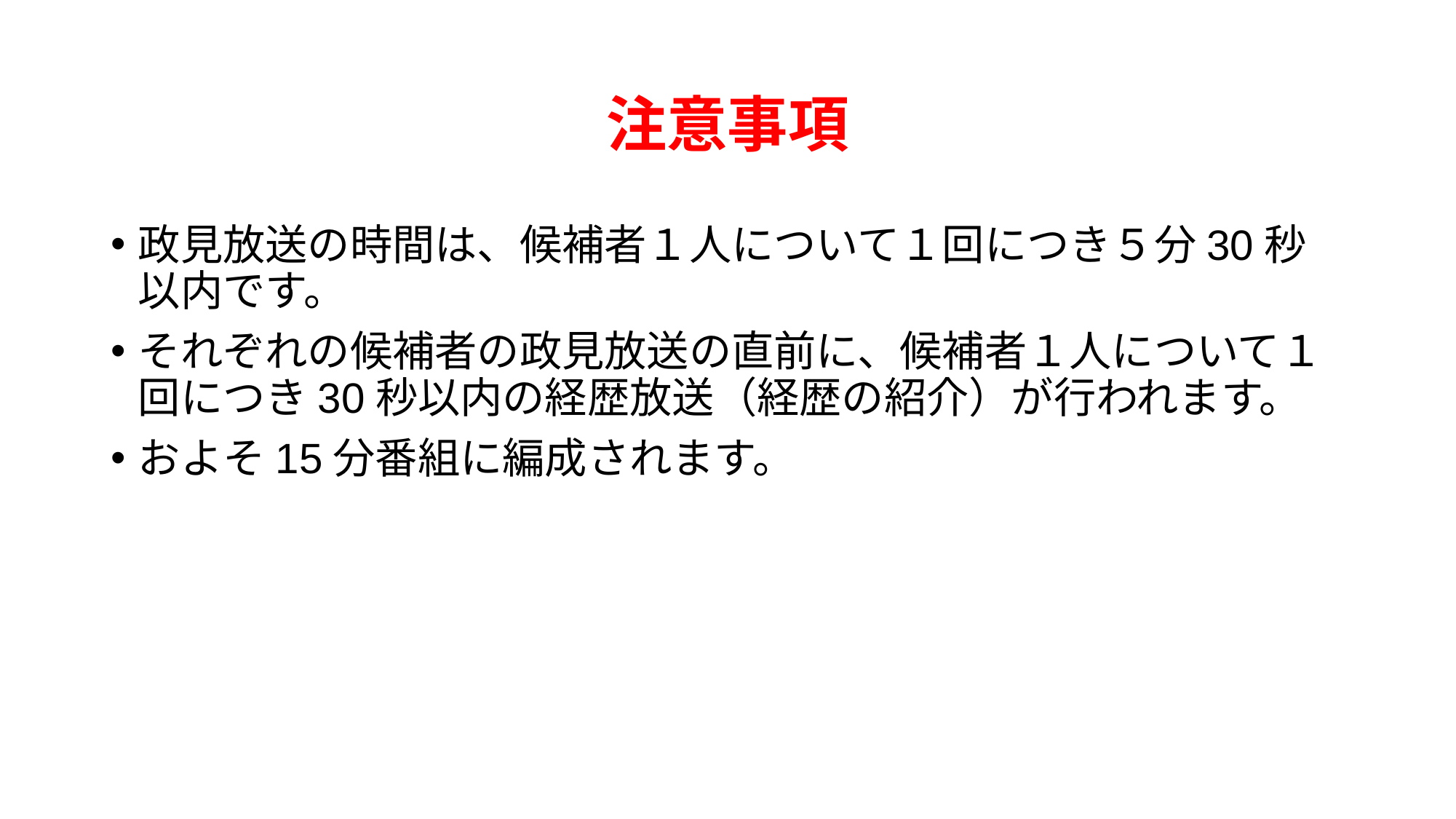

# 注意事項
政見放送の時間は、候補者１人について１回につき５分30秒以内です。
それぞれの候補者の政見放送の直前に、候補者１人について１回につき30秒以内の経歴放送（経歴の紹介）が行われます。
およそ15分番組に編成されます。